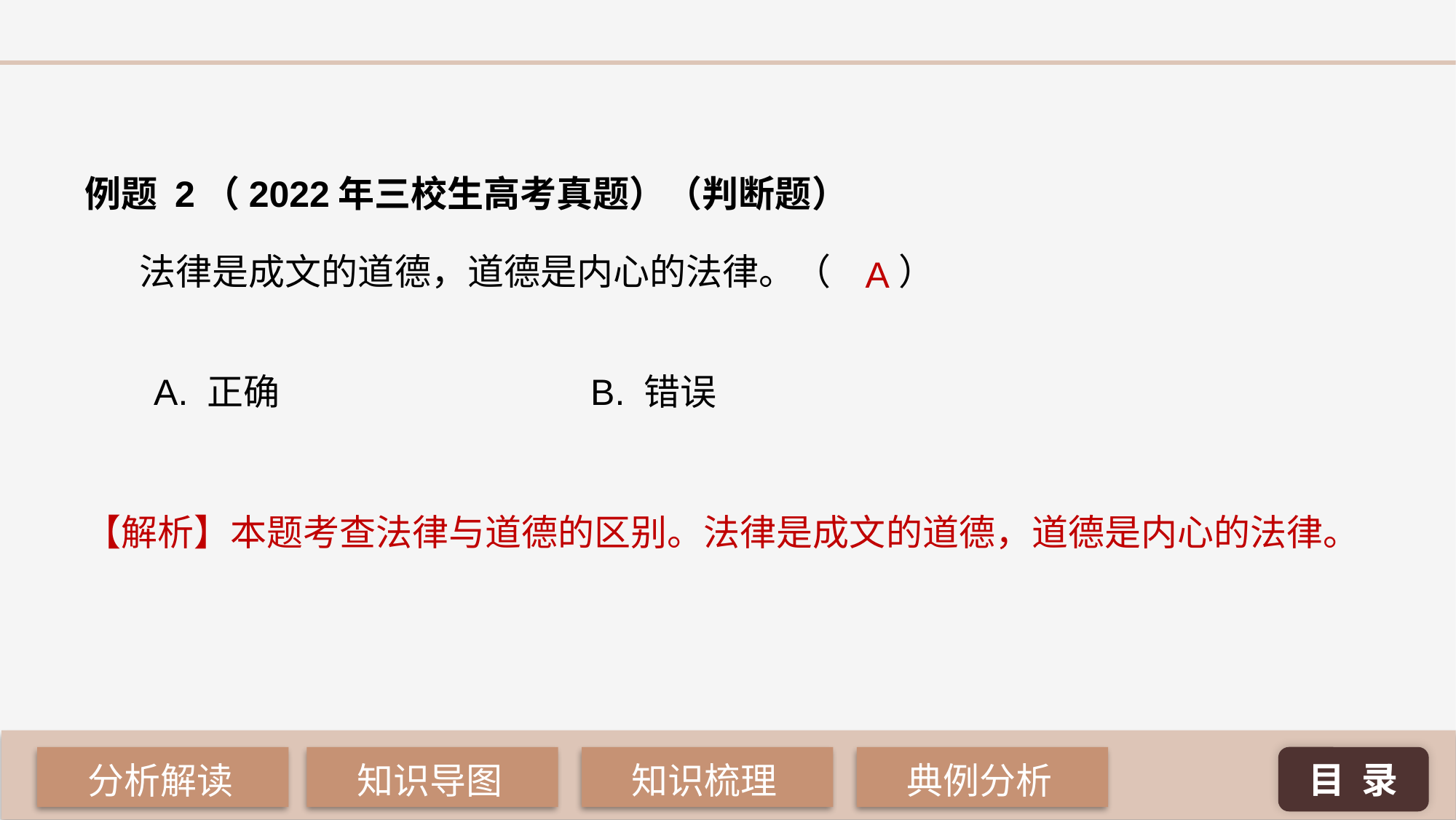

例题 2（2022年三校生高考真题）（判断题）
法律是成文的道德，道德是内心的法律。（ 	      ）
A
A. 正确 			B. 错误
【解析】本题考查法律与道德的区别。法律是成文的道德，道德是内心的法律。